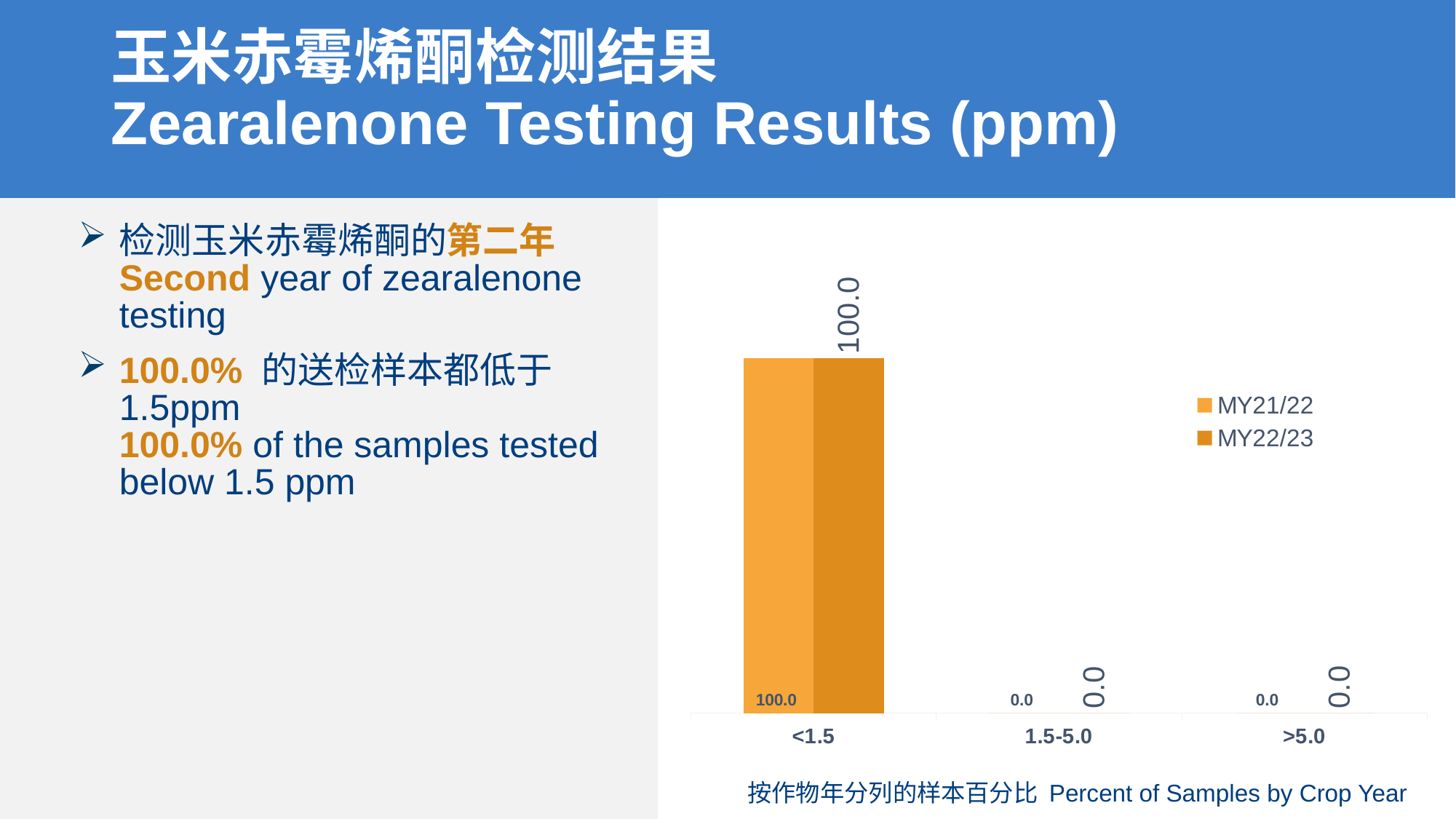

# 玉米赤霉烯酮检测结果 Zearalenone Testing Results (ppm)

[unsupported chart]

检测玉米赤霉烯酮的第二年 Second year of zearalenone testing
100.0% 的送检样本都低于1.5ppm                               100.0% of the samples tested  below 1.5 ppm

按作物年分列的样本百分比 Percent of Samples by Crop Year